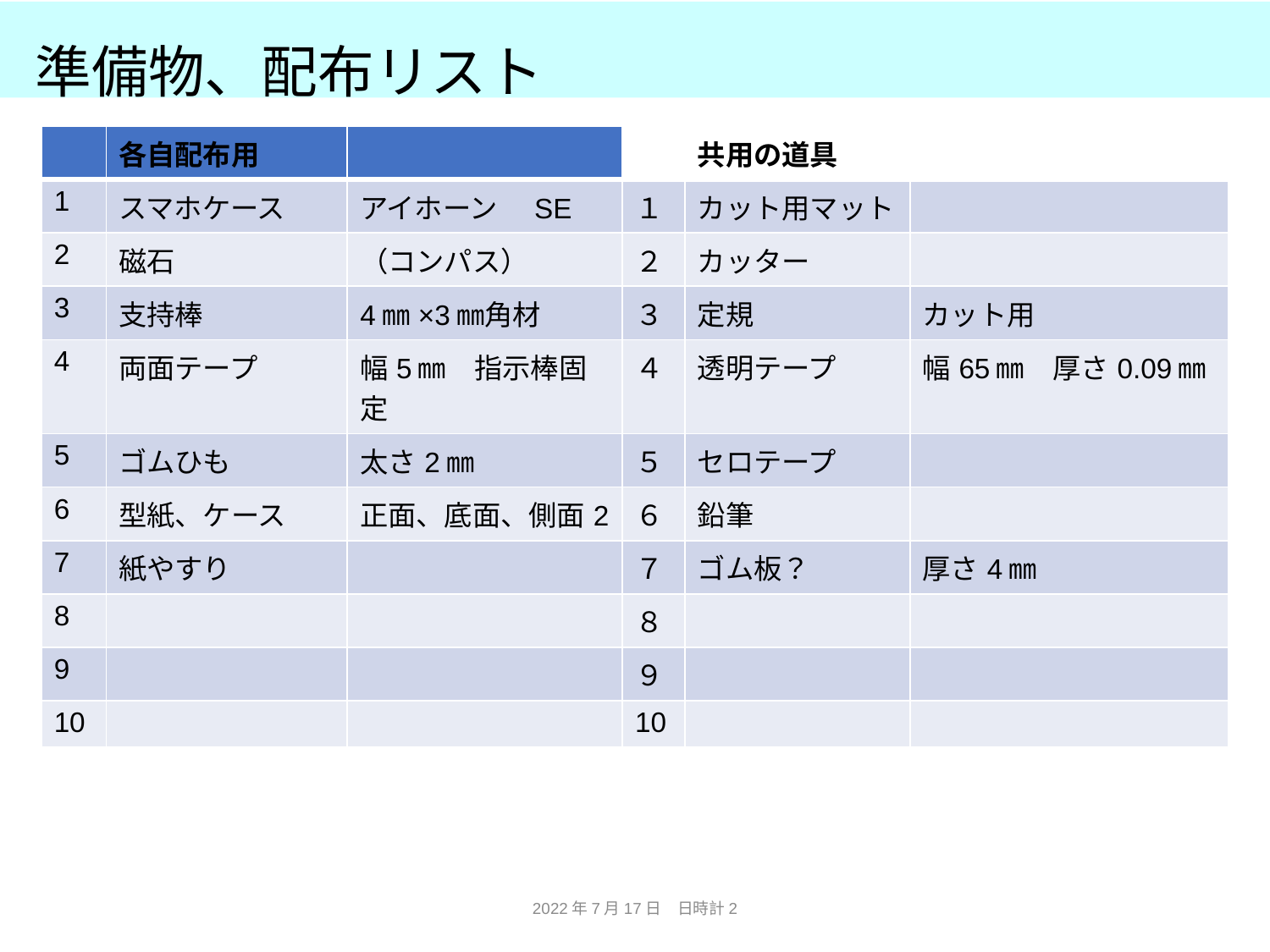

# 準備物、配布リスト
|  | 各自配布用 |  |  | 共用の道具 |  |
| --- | --- | --- | --- | --- | --- |
| 1 | スマホケース | アイホーン　SE | １ | カット用マット |  |
| 2 | 磁石 | （コンパス） | ２ | カッター |  |
| 3 | 支持棒 | 4㎜×3㎜角材 | ３ | 定規 | カット用 |
| 4 | 両面テープ | 幅5㎜　指示棒固定 | ４ | 透明テープ | 幅65㎜　厚さ0.09㎜ |
| 5 | ゴムひも | 太さ2㎜ | ５ | セロテープ |  |
| 6 | 型紙、ケース | 正面、底面、側面2 | ６ | 鉛筆 |  |
| 7 | 紙やすり |  | ７ | ゴム板？ | 厚さ4㎜ |
| 8 |  |  | ８ |  |  |
| 9 |  |  | ９ |  |  |
| 10 |  |  | 10 |  |  |
2022年7月17日　日時計2